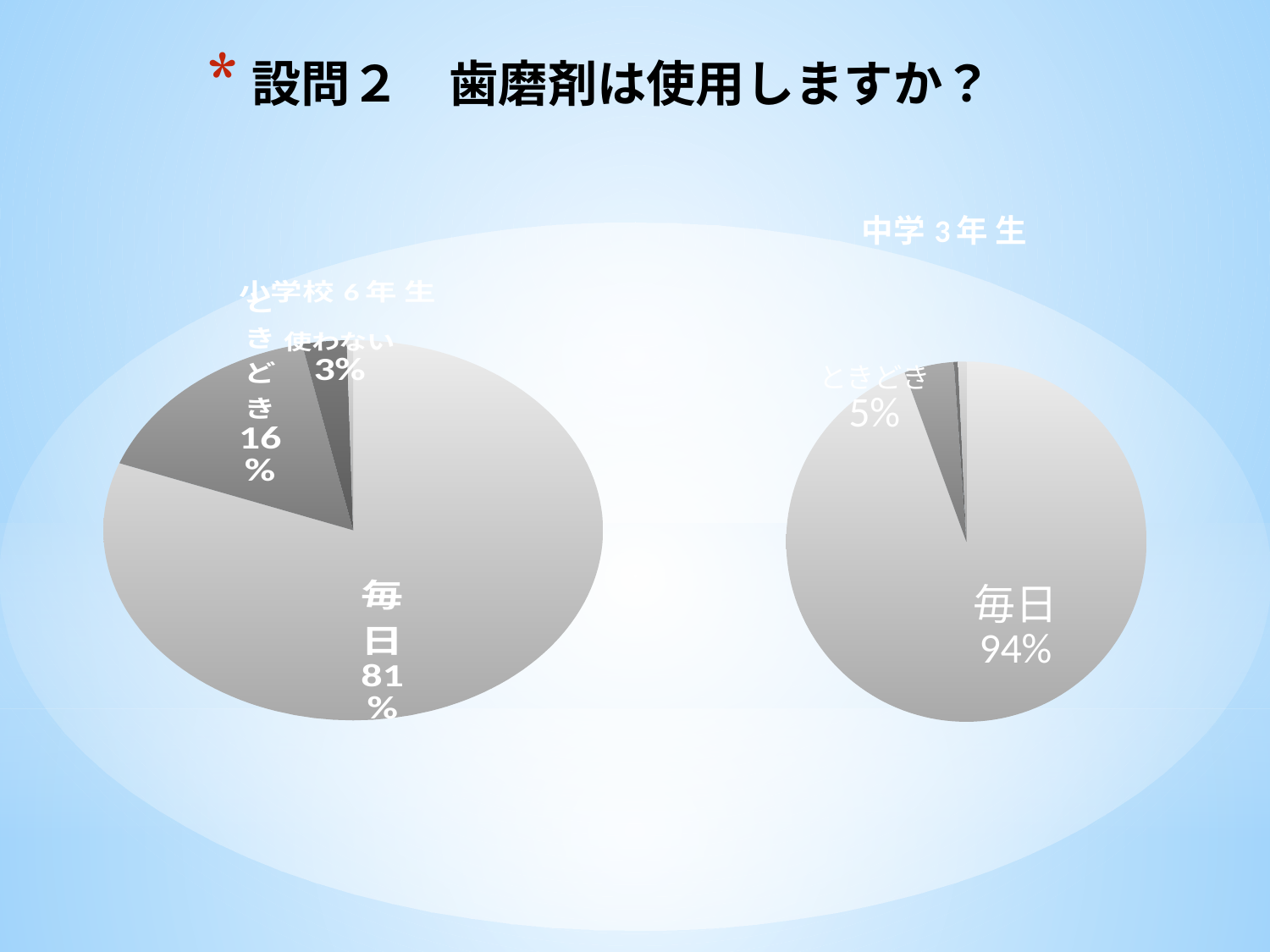

# 設問２　歯磨剤は使用しますか？

### Chart: 小学校6年 生

| Category | 小学校6年 人 | 小学校6年 ％ |
|---|---|---|
| 毎日 | 197.0 | 0.8073770491803278 |
| ときどき | 39.0 | 0.1598360655737705 |
| 使わない | 7.0 | 0.028688524590163935 |
| 未記入 | 1.0 | 0.004098360655737705 |

### Chart: 中学3年 生

| Category | 中学3年 人 | 中学3年 ％ |
|---|---|---|
| 毎日 | 255.0 | 0.9444444444444444 |
| ときどき | 12.0 | 0.044444444444444446 |
| 使わない | 1.0 | 0.003703703703703704 |
| 未記入 | 2.0 | 0.007407407407407408 |